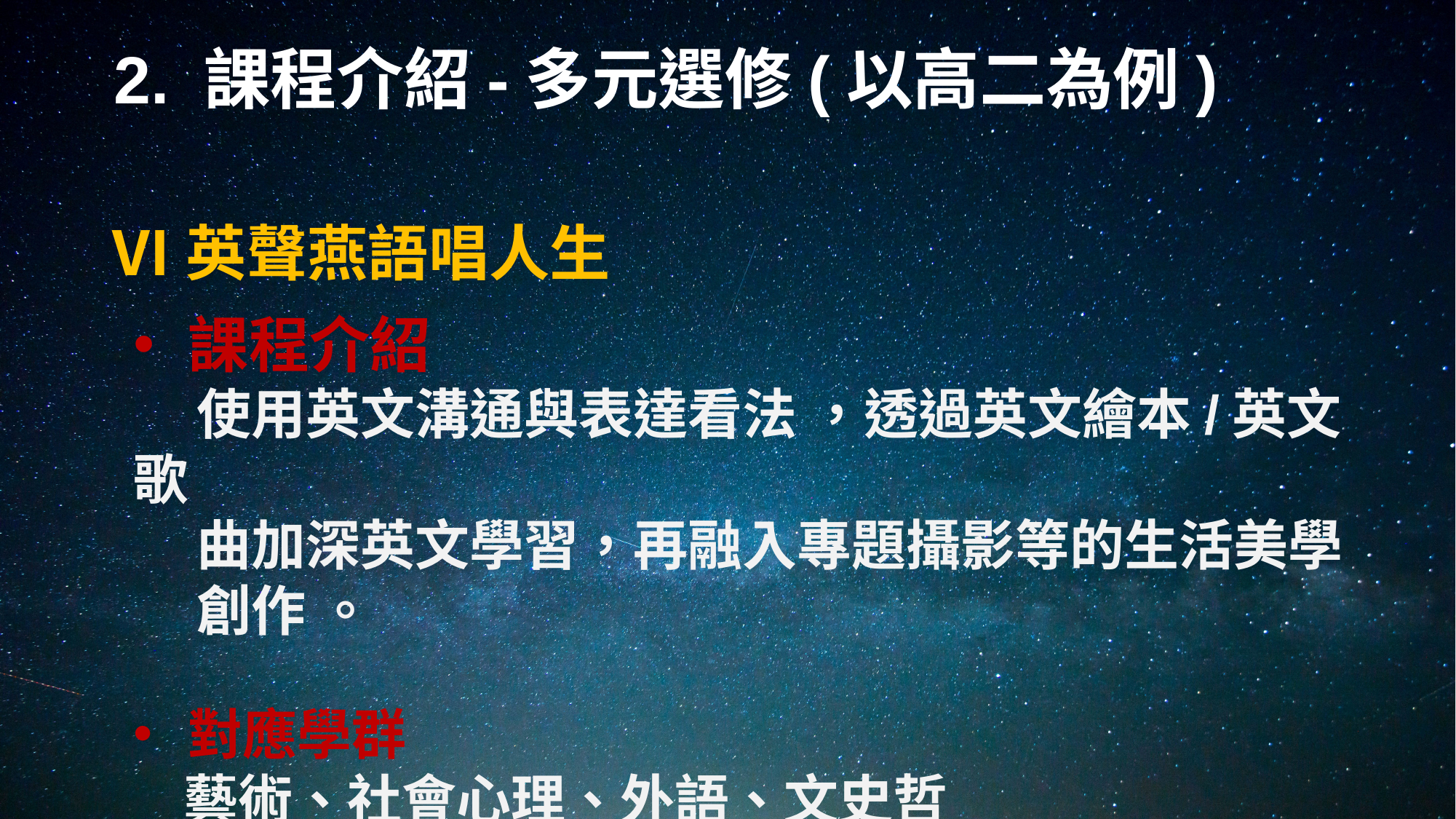

# 2. 課程介紹-多元選修(以高二為例)
Ⅵ英聲燕語唱人生
課程介紹
    使用英文溝通與表達看法 ，透過英文繪本/英文歌
    曲加深英文學習，再融入專題攝影等的生活美學
    創作 。

對應學群
   藝術、社會心理、外語、文史哲